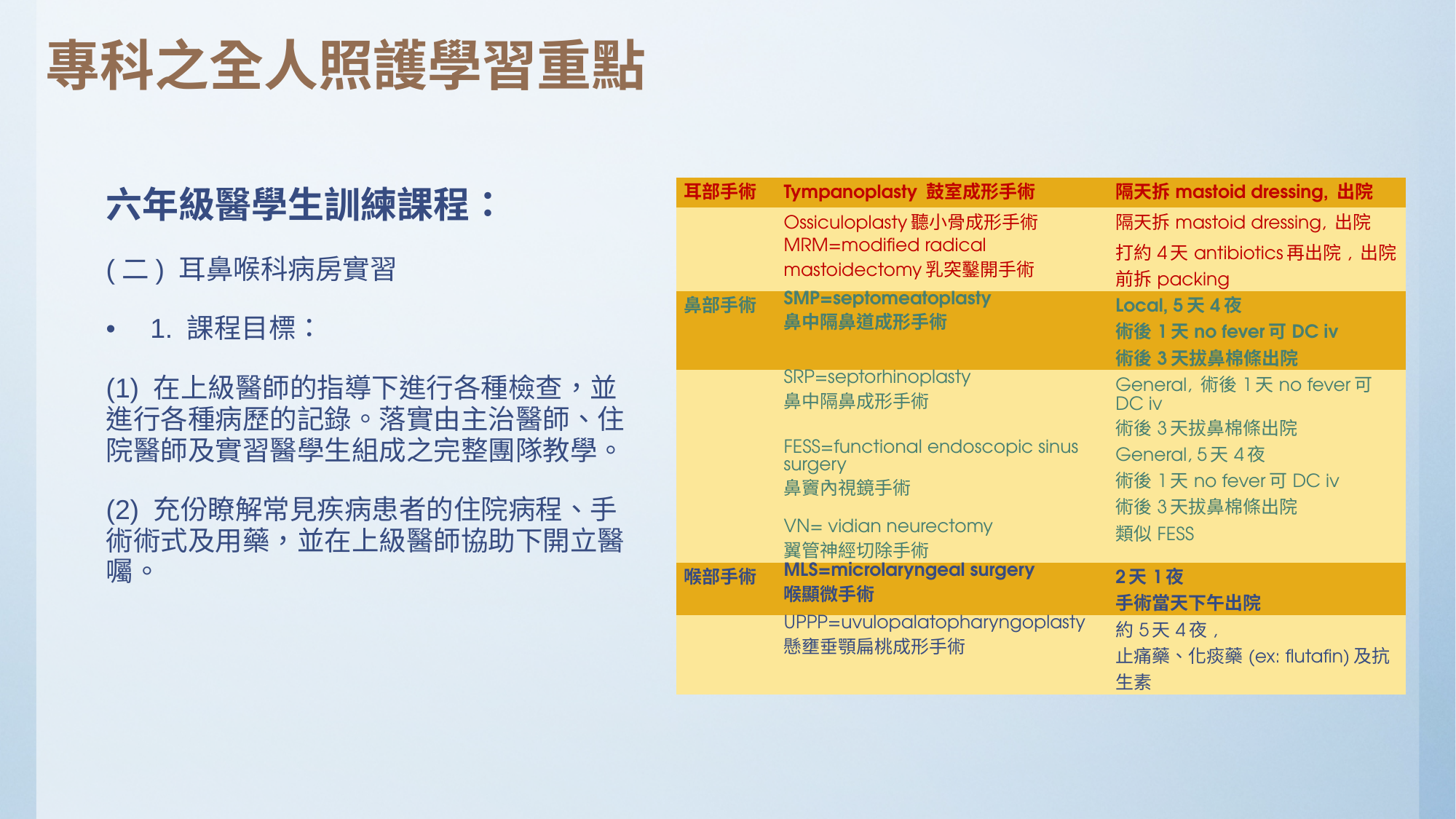

# 專科之全人照護學習重點
六年級醫學生訓練課程：
(二) 耳鼻喉科病房實習
 1. 課程目標：
(1) 在上級醫師的指導下進行各種檢查，並進行各種病歷的記錄。落實由主治醫師、住院醫師及實習醫學生組成之完整團隊教學。
(2) 充份瞭解常見疾病患者的住院病程、手術術式及用藥，並在上級醫師協助下開立醫囑。

| 耳部手術 | Tympanoplasty 鼓室成形手術 | 隔天拆mastoid dressing, 出院 |
| --- | --- | --- |
|  | Ossiculoplasty聽小骨成形手術 | 隔天拆mastoid dressing, 出院 |
|  | MRM=modified radical mastoidectomy乳突鑿開手術 | 打約4天antibiotics再出院, 出院前拆packing |
| 鼻部手術 | SMP=septomeatoplasty 鼻中隔鼻道成形手術 | Local, 5天4夜 術後1天no fever可DC iv 術後3天拔鼻棉條出院 |
|  | SRP=septorhinoplasty 鼻中隔鼻成形手術 | General, 術後1天no fever可DC iv 術後3天拔鼻棉條出院 |
|  | FESS=functional endoscopic sinus surgery 鼻竇內視鏡手術 | General, 5天4夜 術後1天no fever可DC iv 術後3天拔鼻棉條出院 |
|  | VN= vidian neurectomy 翼管神經切除手術 | 類似FESS |
| 喉部手術 | MLS=microlaryngeal surgery 喉顯微手術 | 2天1夜 手術當天下午出院 |
|  | UPPP=uvulopalatopharyngoplasty 懸壅垂顎扁桃成形手術 | 約5天4夜, 止痛藥、化痰藥(ex: flutafin)及抗生素 |